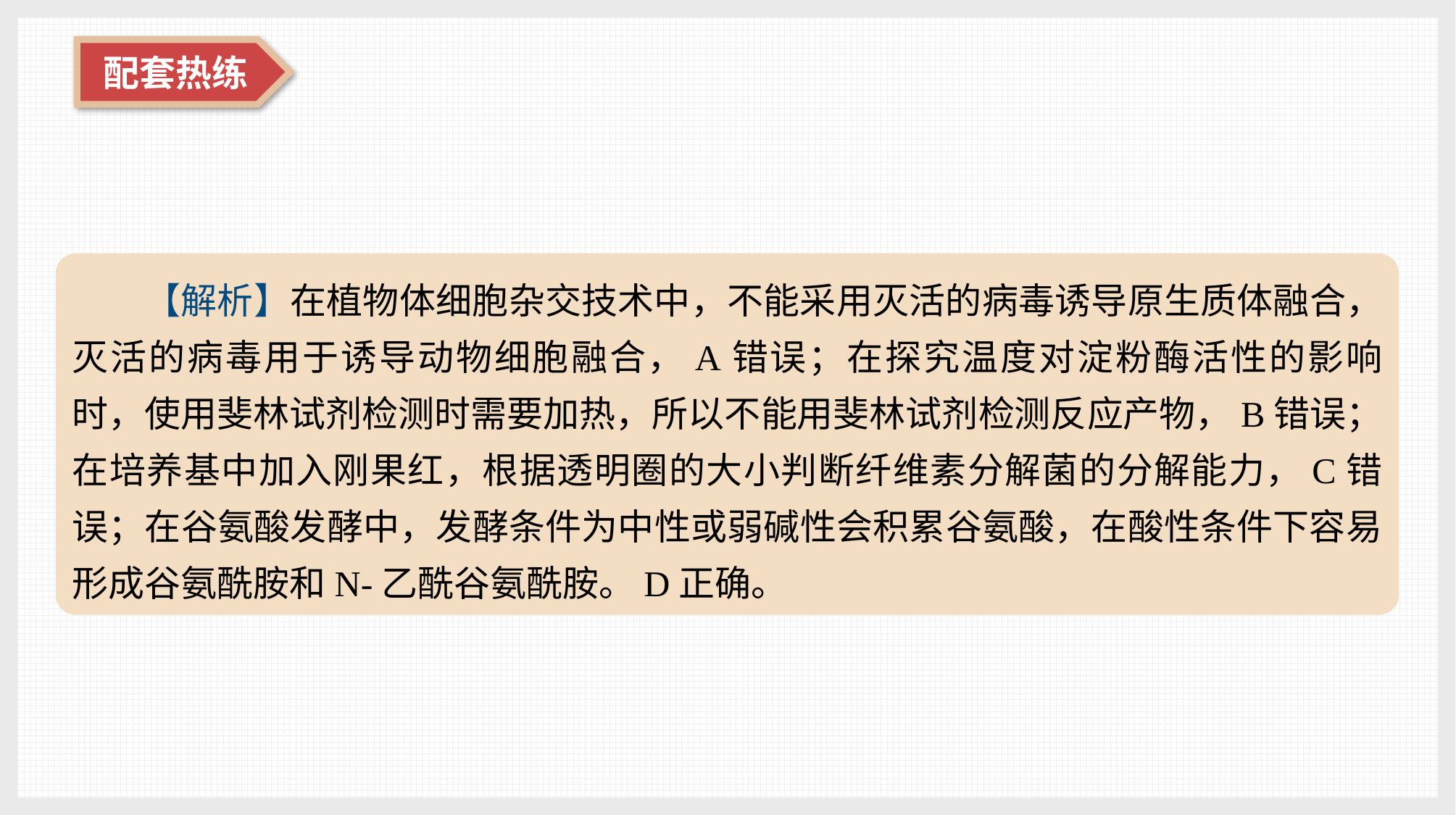

【解析】在植物体细胞杂交技术中，不能采用灭活的病毒诱导原生质体融合，灭活的病毒用于诱导动物细胞融合，A错误；在探究温度对淀粉酶活性的影响时，使用斐林试剂检测时需要加热，所以不能用斐林试剂检测反应产物，B错误；在培养基中加入刚果红，根据透明圈的大小判断纤维素分解菌的分解能力，C错误；在谷氨酸发酵中，发酵条件为中性或弱碱性会积累谷氨酸，在酸性条件下容易形成谷氨酰胺和N-乙酰谷氨酰胺。D正确。